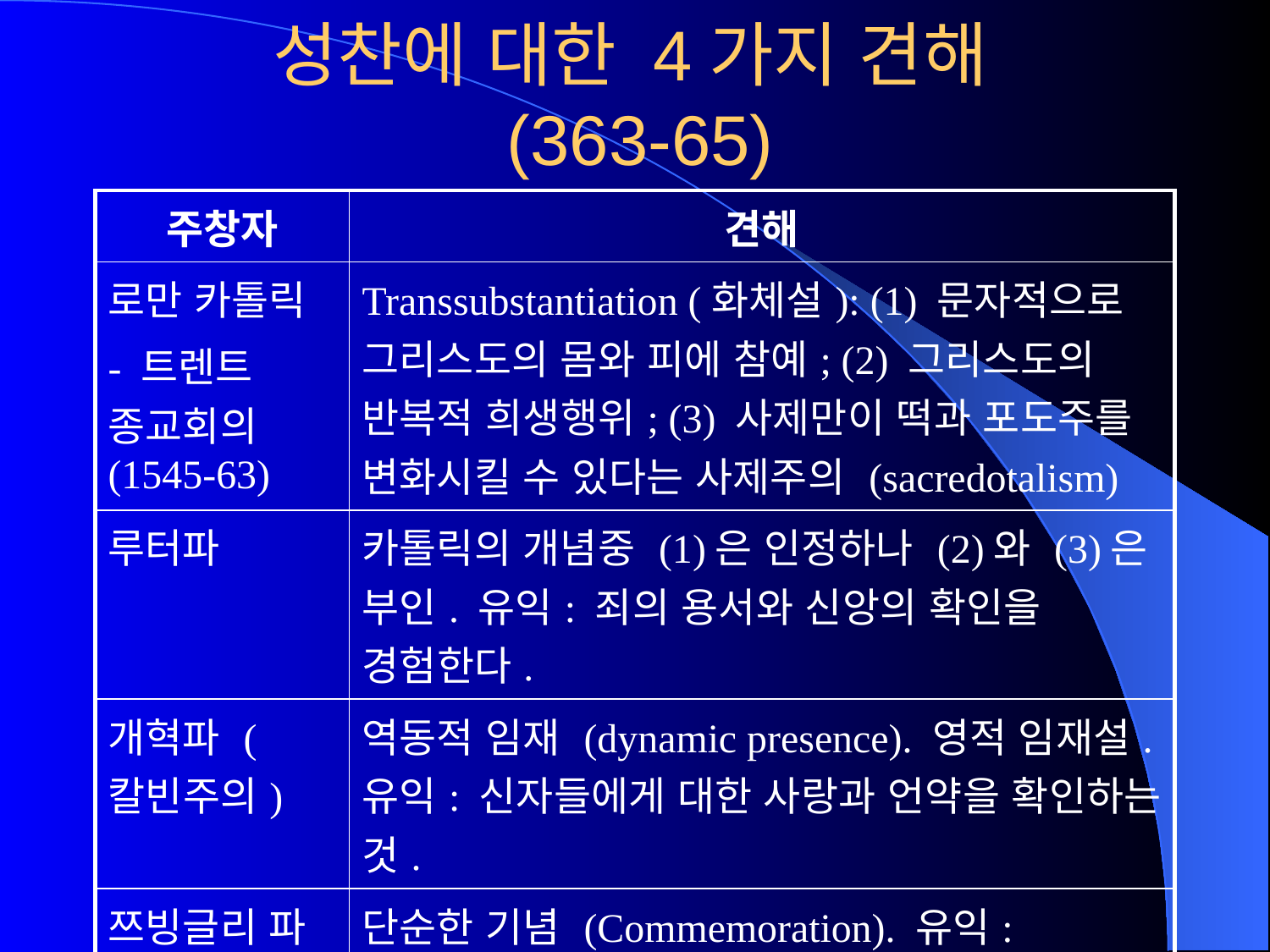

# 성찬에 대한 4가지 견해 (363-65)
| 주창자 | 견해 |
| --- | --- |
| 로만 카톨릭 - 트렌트 종교회의 (1545-63) | Transsubstantiation (화체설): (1) 문자적으로 그리스도의 몸와 피에 참예; (2) 그리스도의 반복적 희생행위; (3) 사제만이 떡과 포도주를 변화시킬 수 있다는 사제주의 (sacredotalism) |
| 루터파 | 카톨릭의 개념중 (1)은 인정하나 (2)와 (3)은 부인. 유익: 죄의 용서와 신앙의 확인을 경험한다. |
| 개혁파 (칼빈주의) | 역동적 임재 (dynamic presence). 영적 임재설. 유익: 신자들에게 대한 사랑과 언약을 확인하는 것. |
| 쯔빙글리 파 | 단순한 기념 (Commemoration). 유익: 그리스도의 죽음과 대속을 믿음으로 받아들이는 것이다. |